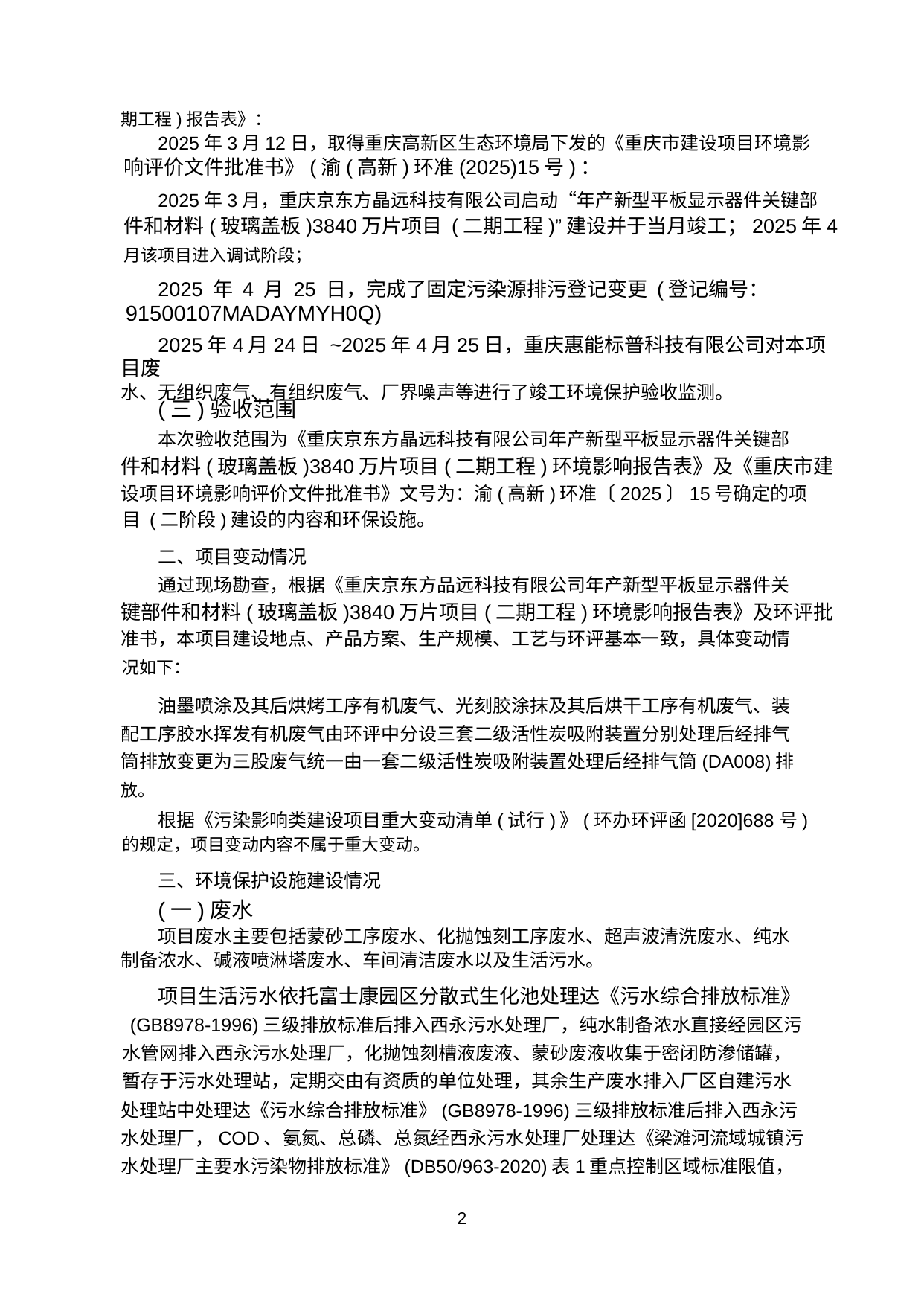

期工程)报告表》：
2025年3月12日，取得重庆高新区生态环境局下发的《重庆市建设项目环境影
响评价文件批准书》(渝(高新)环准(2025)15号)：
2025年3月，重庆京东方晶远科技有限公司启动“年产新型平板显示器件关键部
件和材料(玻璃盖板)3840万片项目 (二期工程)”建设并于当月竣工；2025年4
月该项目进入调试阶段；
2025 年 4 月 25 日，完成了固定污染源排污登记变更 (登记编号：
91500107MADAYMYH0Q)
2025年4月24日 ~2025年4月25日，重庆惠能标普科技有限公司对本项目废
水、无组织废气、有组织废气、厂界噪声等进行了竣工环境保护验收监测。
(三)验收范围
本次验收范围为《重庆京东方晶远科技有限公司年产新型平板显示器件关键部
件和材料(玻璃盖板)3840万片项目(二期工程)环境影响报告表》及《重庆市建
设项目环境影响评价文件批准书》文号为：渝(高新)环准〔2025〕15号确定的项
目 (二阶段)建设的内容和环保设施。
二、项目变动情况
通过现场勘查，根据《重庆京东方品远科技有限公司年产新型平板显示器件关
键部件和材料(玻璃盖板)3840万片项目(二期工程)环境影响报告表》及环评批
准书，本项目建设地点、产品方案、生产规模、工艺与环评基本一致，具体变动情
况如下：
油墨喷涂及其后烘烤工序有机废气、光刻胶涂抹及其后烘干工序有机废气、装
配工序胶水挥发有机废气由环评中分设三套二级活性炭吸附装置分别处理后经排气
筒排放变更为三股废气统一由一套二级活性炭吸附装置处理后经排气筒(DA008)排
放。
根据《污染影响类建设项目重大变动清单(试行)》(环办环评函[2020]688号)
的规定，项目变动内容不属于重大变动。
三、环境保护设施建设情况
(一)废水
项目废水主要包括蒙砂工序废水、化抛蚀刻工序废水、超声波清洗废水、纯水
制备浓水、碱液喷淋塔废水、车间清洁废水以及生活污水。
项目生活污水依托富士康园区分散式生化池处理达《污水综合排放标准》
(GB8978-1996)三级排放标准后排入西永污水处理厂，纯水制备浓水直接经园区污
水管网排入西永污水处理厂，化抛蚀刻槽液废液、蒙砂废液收集于密闭防渗储罐，
暂存于污水处理站，定期交由有资质的单位处理，其余生产废水排入厂区自建污水
处理站中处理达《污水综合排放标准》(GB8978-1996)三级排放标准后排入西永污
水处理厂，COD、氨氮、总磷、总氮经西永污水处理厂处理达《梁滩河流域城镇污
水处理厂主要水污染物排放标准》(DB50/963-2020)表1重点控制区域标准限值，
2